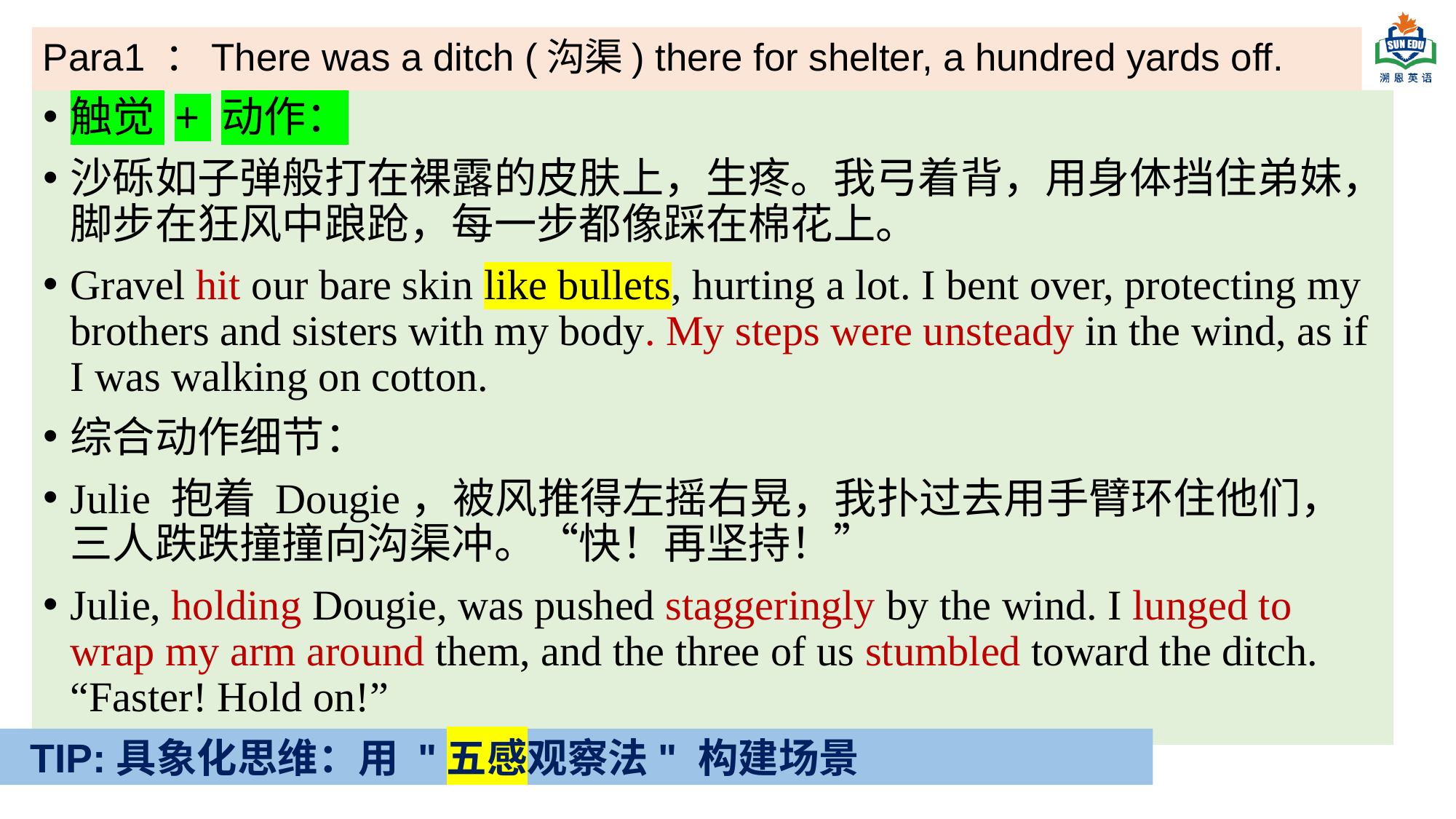

Para1 ：There was a ditch (沟渠) there for shelter, a hundred yards off.
触觉 + 动作：
沙砾如子弹般打在裸露的皮肤上，生疼。我弓着背，用身体挡住弟妹，脚步在狂风中踉跄，每一步都像踩在棉花上。
Gravel hit our bare skin like bullets, hurting a lot. I bent over, protecting my brothers and sisters with my body. My steps were unsteady in the wind, as if I was walking on cotton.
综合动作细节：
Julie 抱着 Dougie，被风推得左摇右晃，我扑过去用手臂环住他们，三人跌跌撞撞向沟渠冲。“快！再坚持！”
Julie, holding Dougie, was pushed staggeringly by the wind. I lunged to wrap my arm around them, and the three of us stumbled toward the ditch. “Faster! Hold on!”
  tip:具象化思维：用 "五感观察法" 构建场景